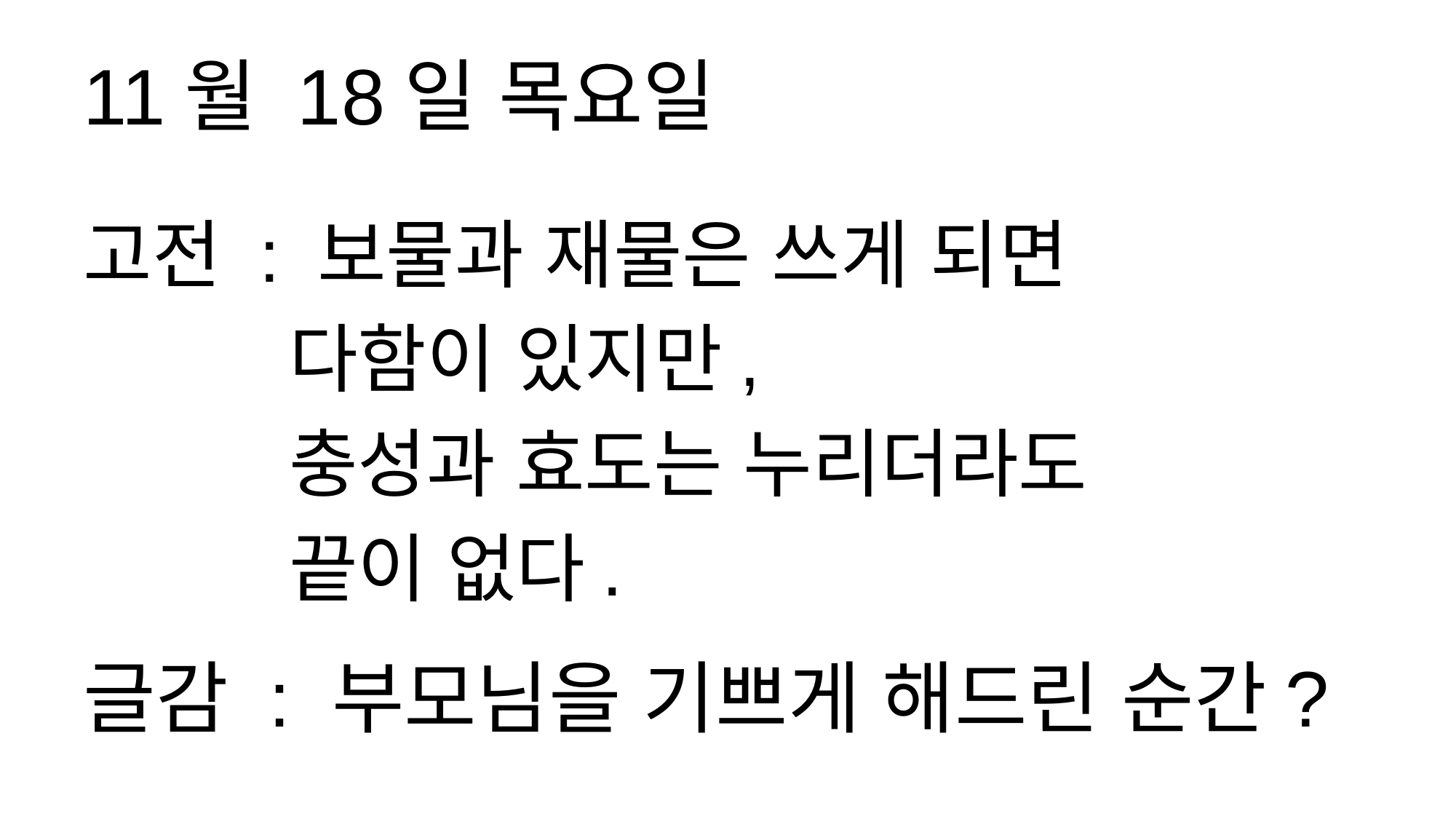

11월 18일 목요일
고전 : 보물과 재물은 쓰게 되면
         다함이 있지만,
         충성과 효도는 누리더라도
         끝이 없다.
글감 : 부모님을 기쁘게 해드린 순간?